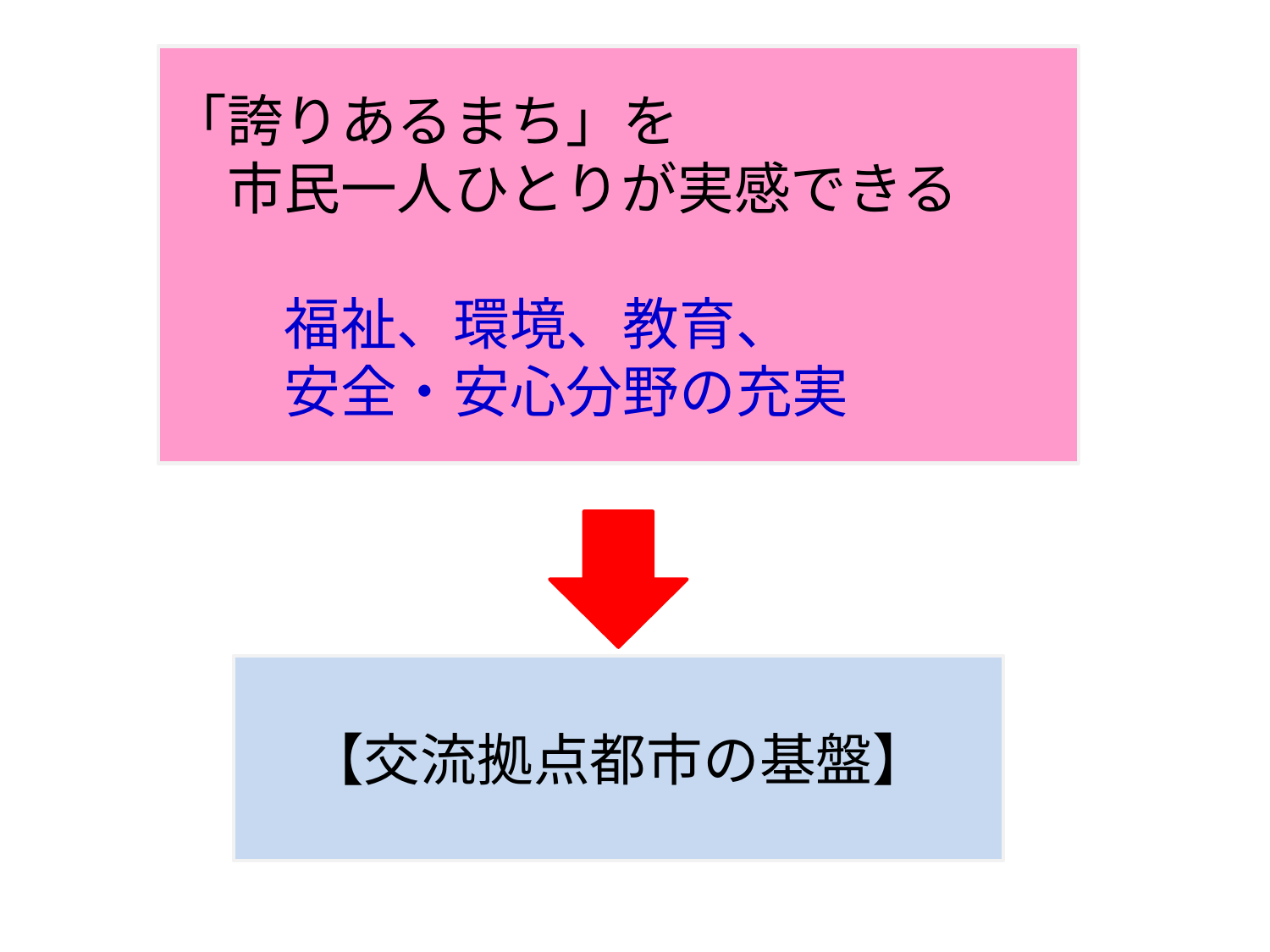

「誇りあるまち」を
　市民一人ひとりが実感できる

　　福祉、環境、教育、
　　安全・安心分野の充実

【交流拠点都市の基盤】